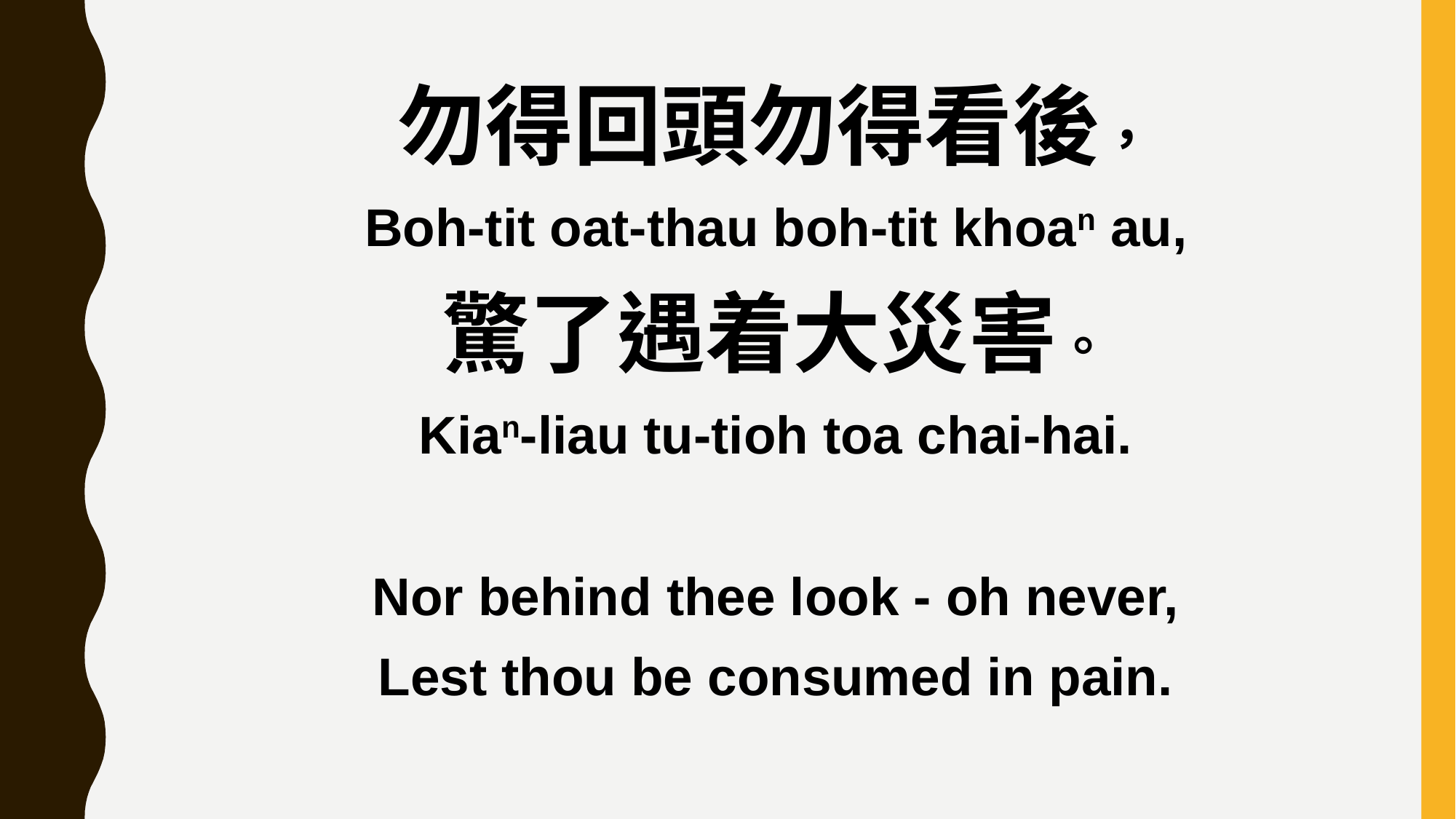

勿得回頭勿得看後，
Boh-tit oat-thau boh-tit khoan au,
驚了遇着大災害。
Kian-liau tu-tioh toa chai-hai.

Nor behind thee look - oh never,
Lest thou be consumed in pain.